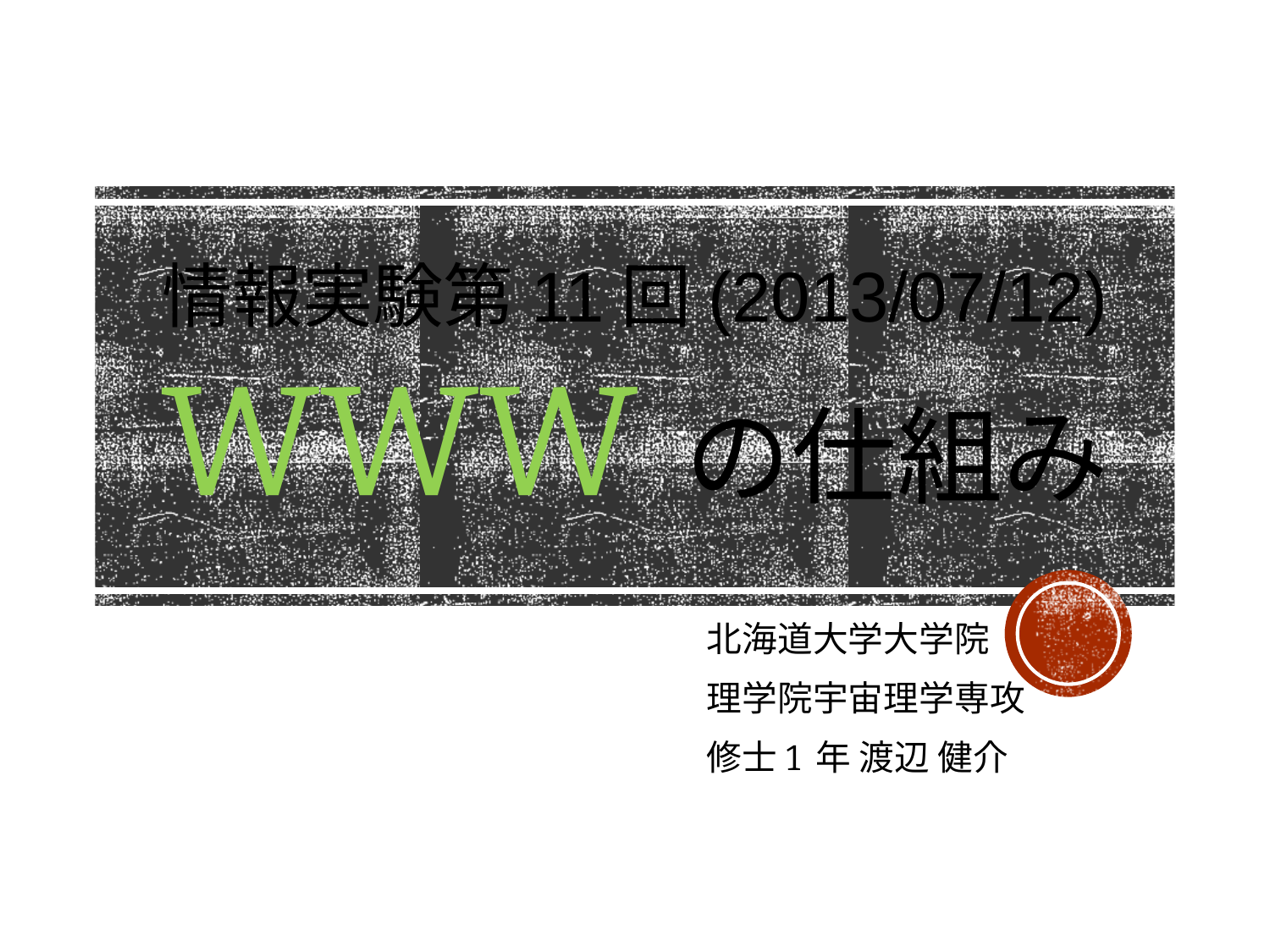

# 情報実験第11回(2013/07/12) WWW の仕組み
北海道大学大学院
理学院宇宙理学専攻
修士1 年 渡辺 健介